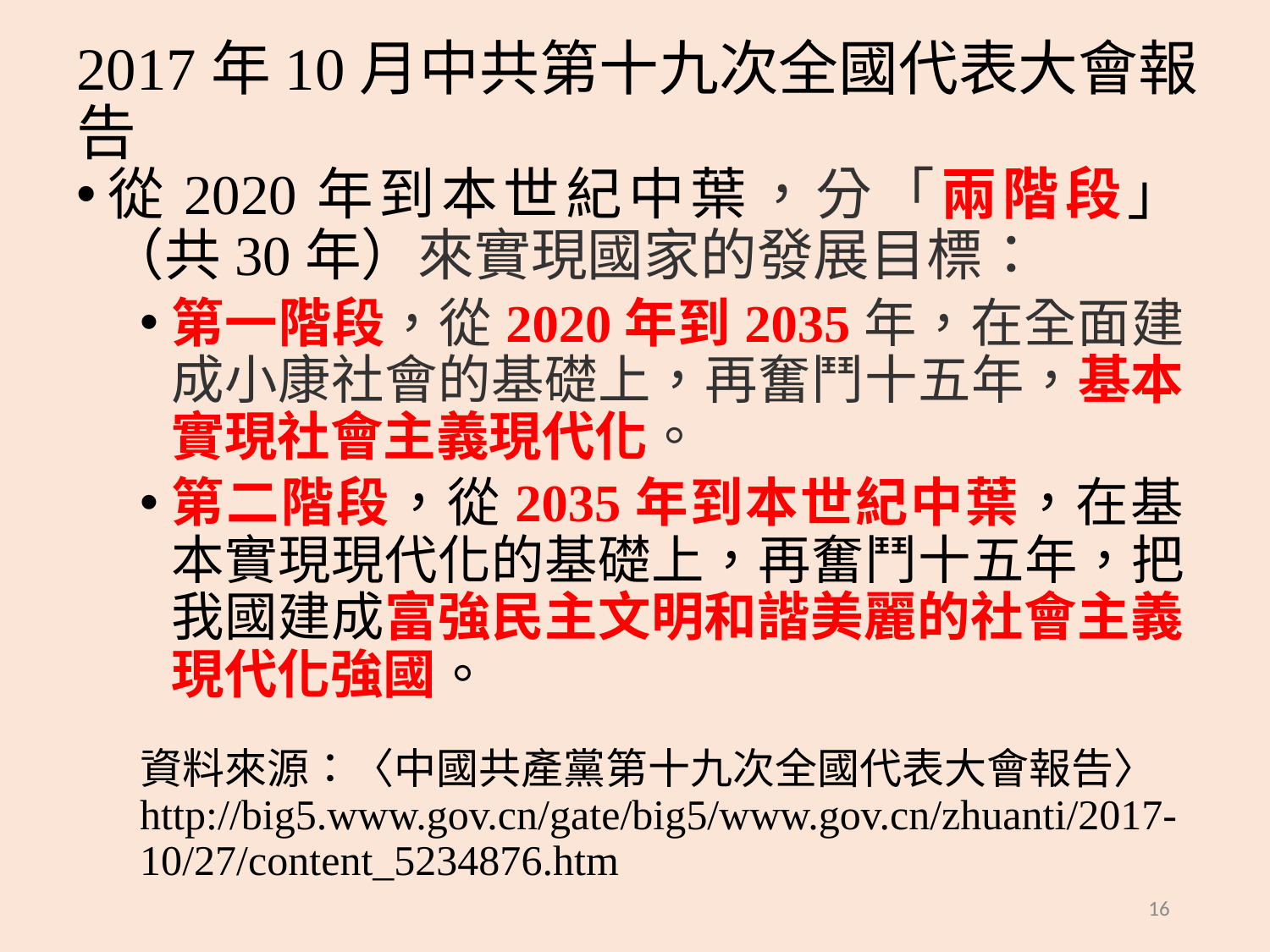

# 2017年10月中共第十九次全國代表大會報告
從2020年到本世紀中葉，分「兩階段」（共30年）來實現國家的發展目標：
第一階段，從2020年到2035年，在全面建成小康社會的基礎上，再奮鬥十五年，基本實現社會主義現代化。
第二階段，從2035年到本世紀中葉，在基本實現現代化的基礎上，再奮鬥十五年，把我國建成富強民主文明和諧美麗的社會主義現代化強國。

資料來源：〈中國共產黨第十九次全國代表大會報告〉http://big5.www.gov.cn/gate/big5/www.gov.cn/zhuanti/2017-10/27/content_5234876.htm

16